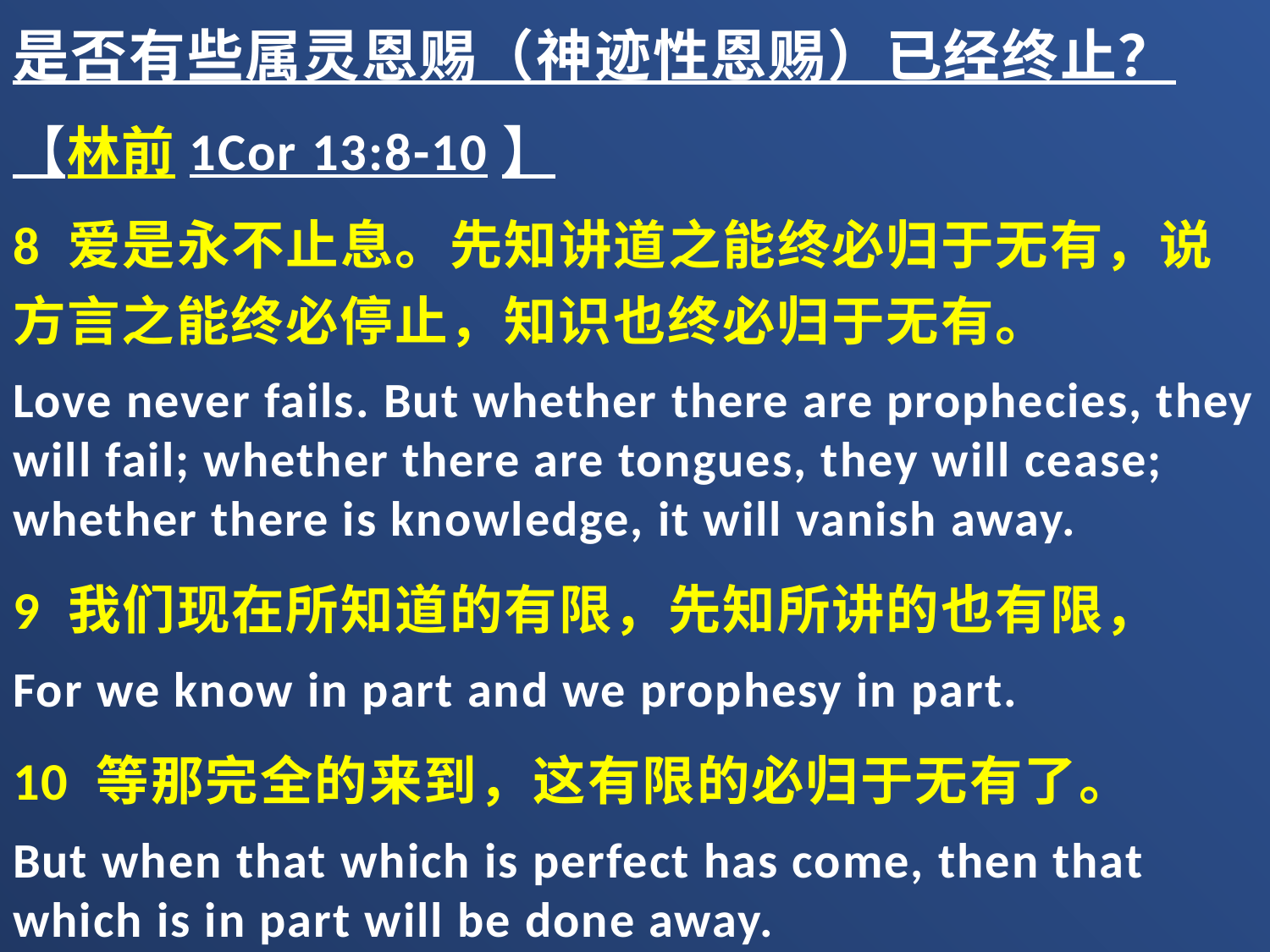

是否有些属灵恩赐（神迹性恩赐）已经终止？
【林前1Cor 13:8-10】
8 爱是永不止息。先知讲道之能终必归于无有，说方言之能终必停止，知识也终必归于无有。
Love never fails. But whether there are prophecies, they will fail; whether there are tongues, they will cease; whether there is knowledge, it will vanish away.
9 我们现在所知道的有限，先知所讲的也有限，
For we know in part and we prophesy in part.
10 等那完全的来到，这有限的必归于无有了。
But when that which is perfect has come, then that which is in part will be done away.